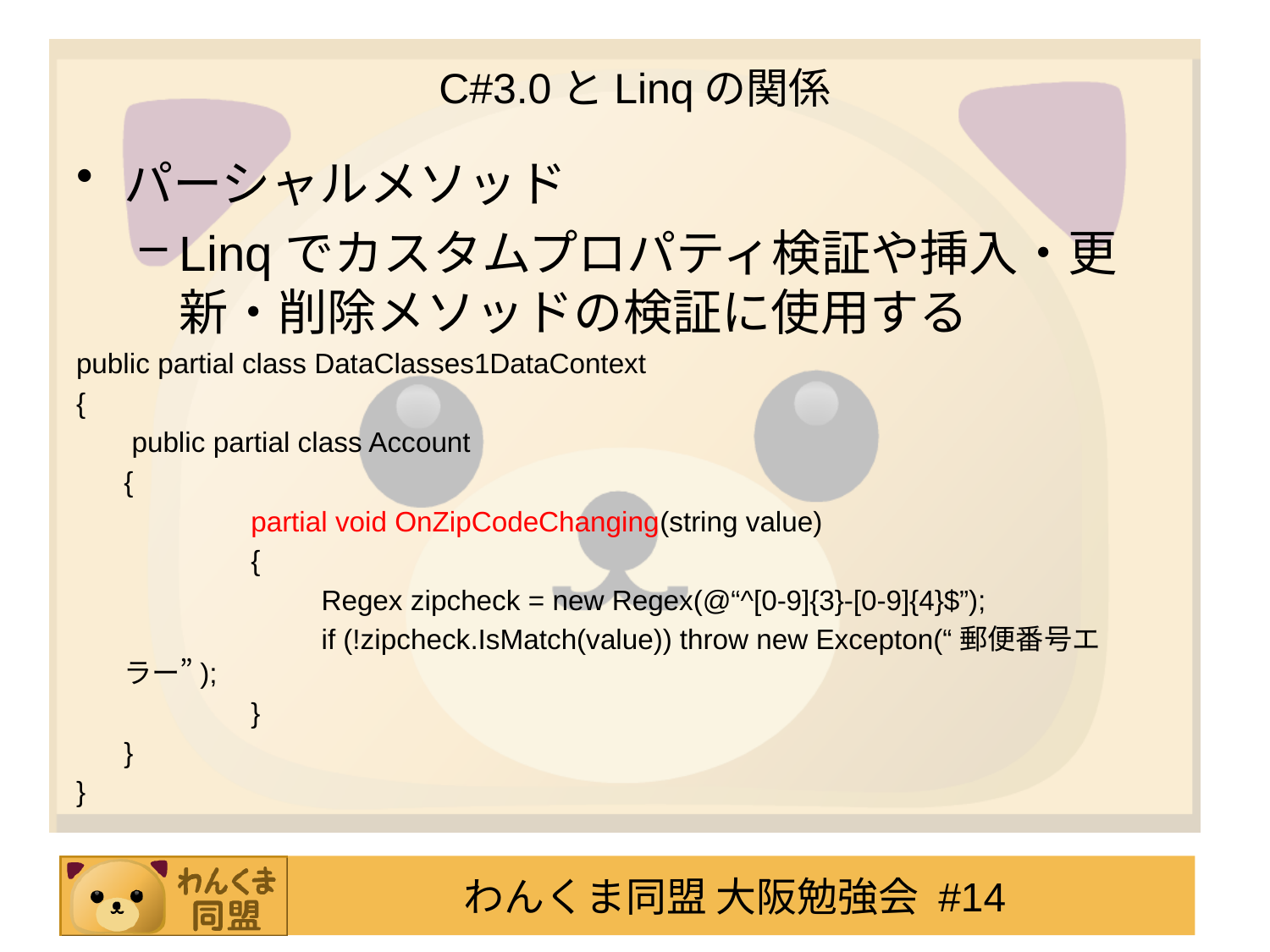

# C#3.0とLinqの関係
パーシャルメソッド
Linqでカスタムプロパティ検証や挿入・更新・削除メソッドの検証に使用する
public partial class DataClasses1DataContext
{
	 public partial class Account
	{
		partial void OnZipCodeChanging(string value)
		{
		         Regex zipcheck = new Regex(@“^[0-9]{3}-[0-9]{4}$”);
		         if (!zipcheck.IsMatch(value)) throw new Excepton(“郵便番号エラー”);
		}
	}
}